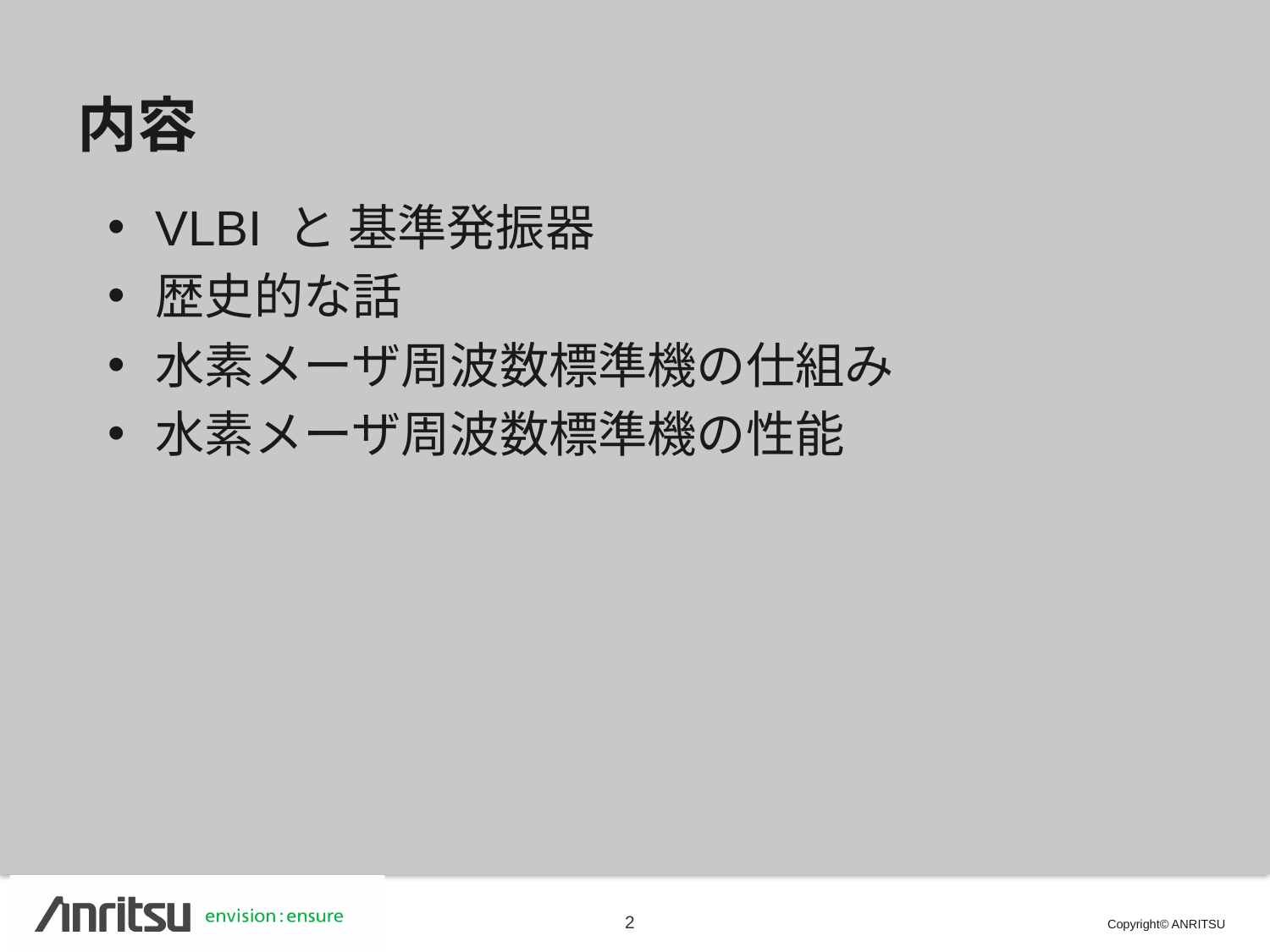

# 内容
VLBI と 基準発振器
歴史的な話
水素メーザ周波数標準機の仕組み
水素メーザ周波数標準機の性能

2